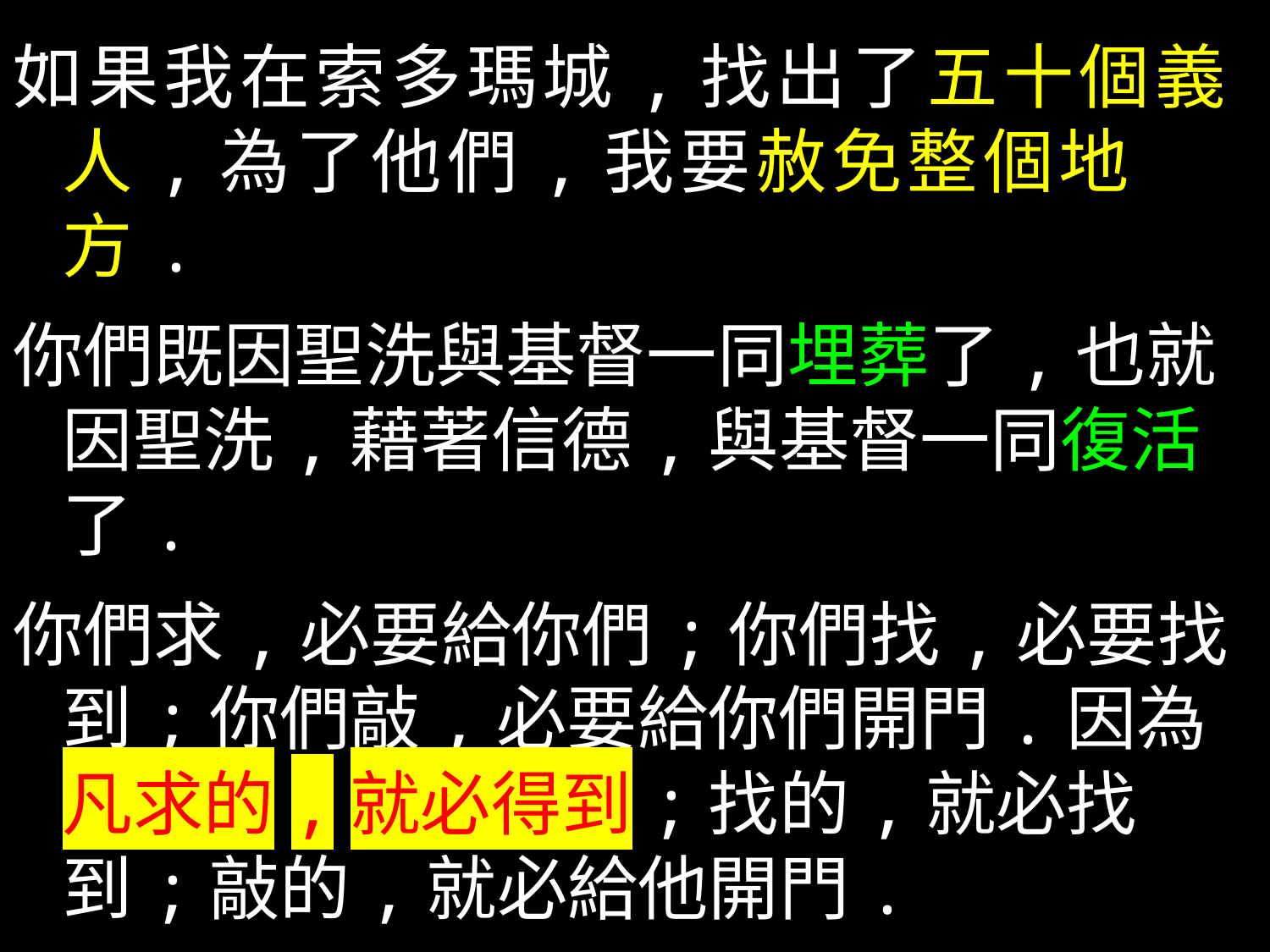

如果我在索多瑪城,找出了五十個義人,為了他們,我要赦免整個地方.
你們既因聖洗與基督一同埋葬了,也就因聖洗,藉著信德,與基督一同復活了.
你們求,必要給你們;你們找,必要找到;你們敲,必要給你們開門.因為凡求的,就必得到;找的,就必找到;敲的,就必給他開門.